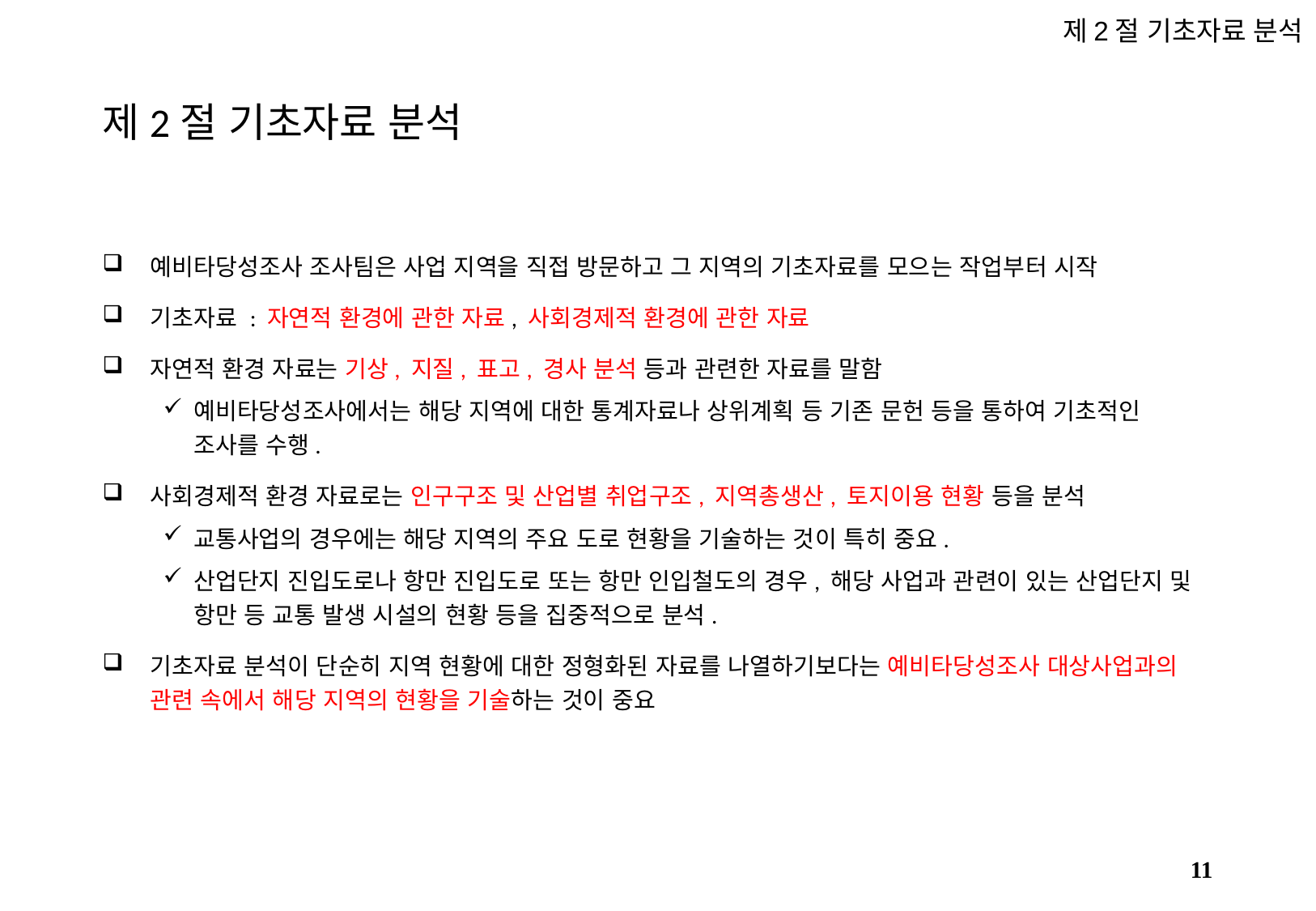

제2절 기초자료 분석

# 제2절 기초자료 분석
예비타당성조사 조사팀은 사업 지역을 직접 방문하고 그 지역의 기초자료를 모으는 작업부터 시작
기초자료 : 자연적 환경에 관한 자료, 사회경제적 환경에 관한 자료
자연적 환경 자료는 기상, 지질, 표고, 경사 분석 등과 관련한 자료를 말함
예비타당성조사에서는 해당 지역에 대한 통계자료나 상위계획 등 기존 문헌 등을 통하여 기초적인 조사를 수행.
사회경제적 환경 자료로는 인구구조 및 산업별 취업구조, 지역총생산, 토지이용 현황 등을 분석
교통사업의 경우에는 해당 지역의 주요 도로 현황을 기술하는 것이 특히 중요.
산업단지 진입도로나 항만 진입도로 또는 항만 인입철도의 경우, 해당 사업과 관련이 있는 산업단지 및 항만 등 교통 발생 시설의 현황 등을 집중적으로 분석.
기초자료 분석이 단순히 지역 현황에 대한 정형화된 자료를 나열하기보다는 예비타당성조사 대상사업과의 관련 속에서 해당 지역의 현황을 기술하는 것이 중요
11